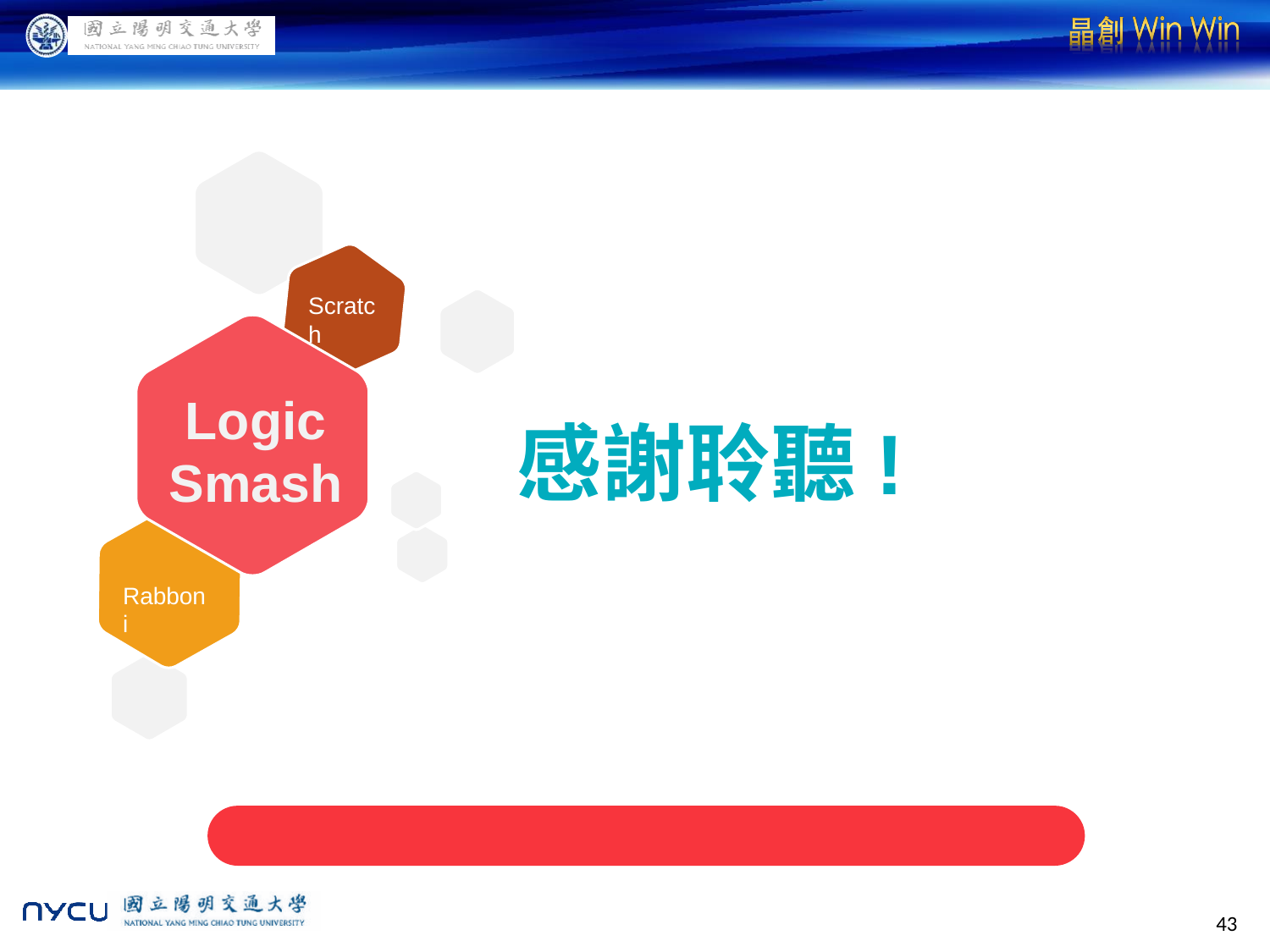

Scratch
Scratch

Logic Smash
感謝聆聽!

S

Rabboni
Rabboni